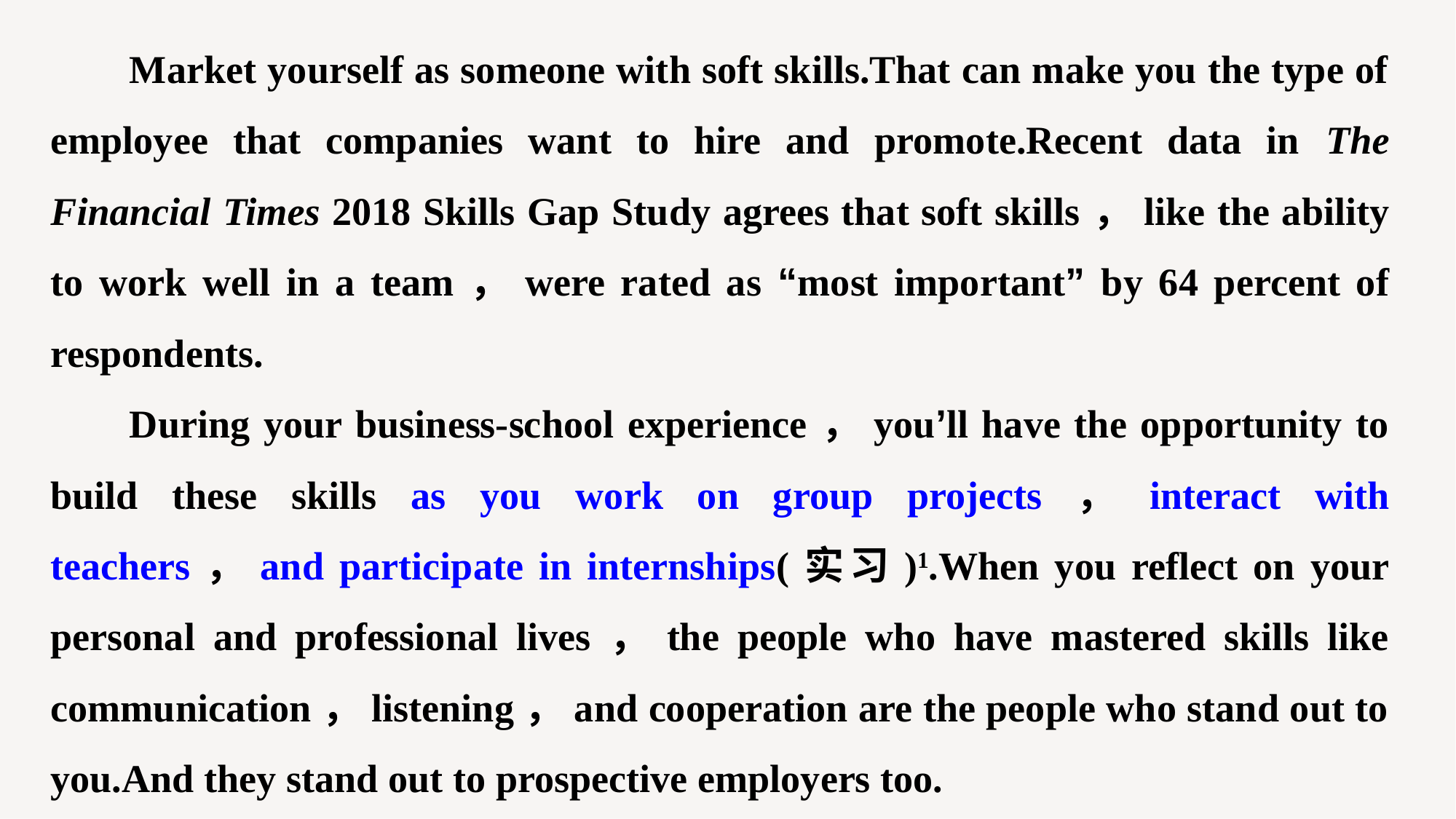

Market yourself as someone with soft skills.That can make you the type of employee that companies want to hire and promote.Recent data in The Financial Times 2018 Skills Gap Study agrees that soft skills，like the ability to work well in a team，were rated as “most important” by 64 percent of respondents.
During your business-school experience，you’ll have the opportunity to build these skills as you work on group projects，interact with teachers，and participate in internships(实习)1.When you reflect on your personal and professional lives，the people who have mastered skills like communication，listening，and cooperation are the people who stand out to you.And they stand out to prospective employers too.